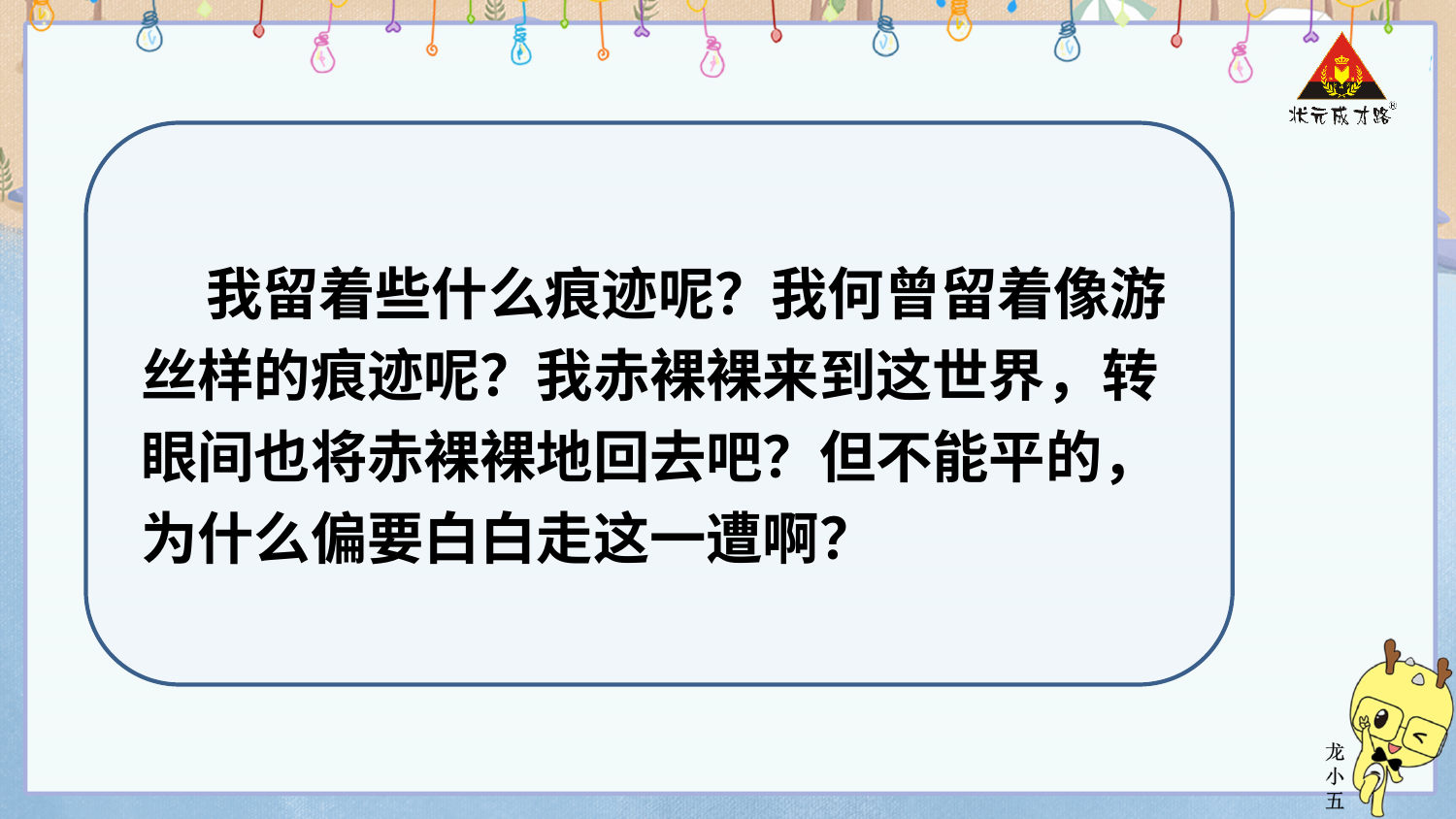

我留着些什么痕迹呢？我何曾留着像游丝样的痕迹呢？我赤裸裸来到这世界，转眼间也将赤裸裸地回去吧？但不能平的，为什么偏要白白走这一遭啊？